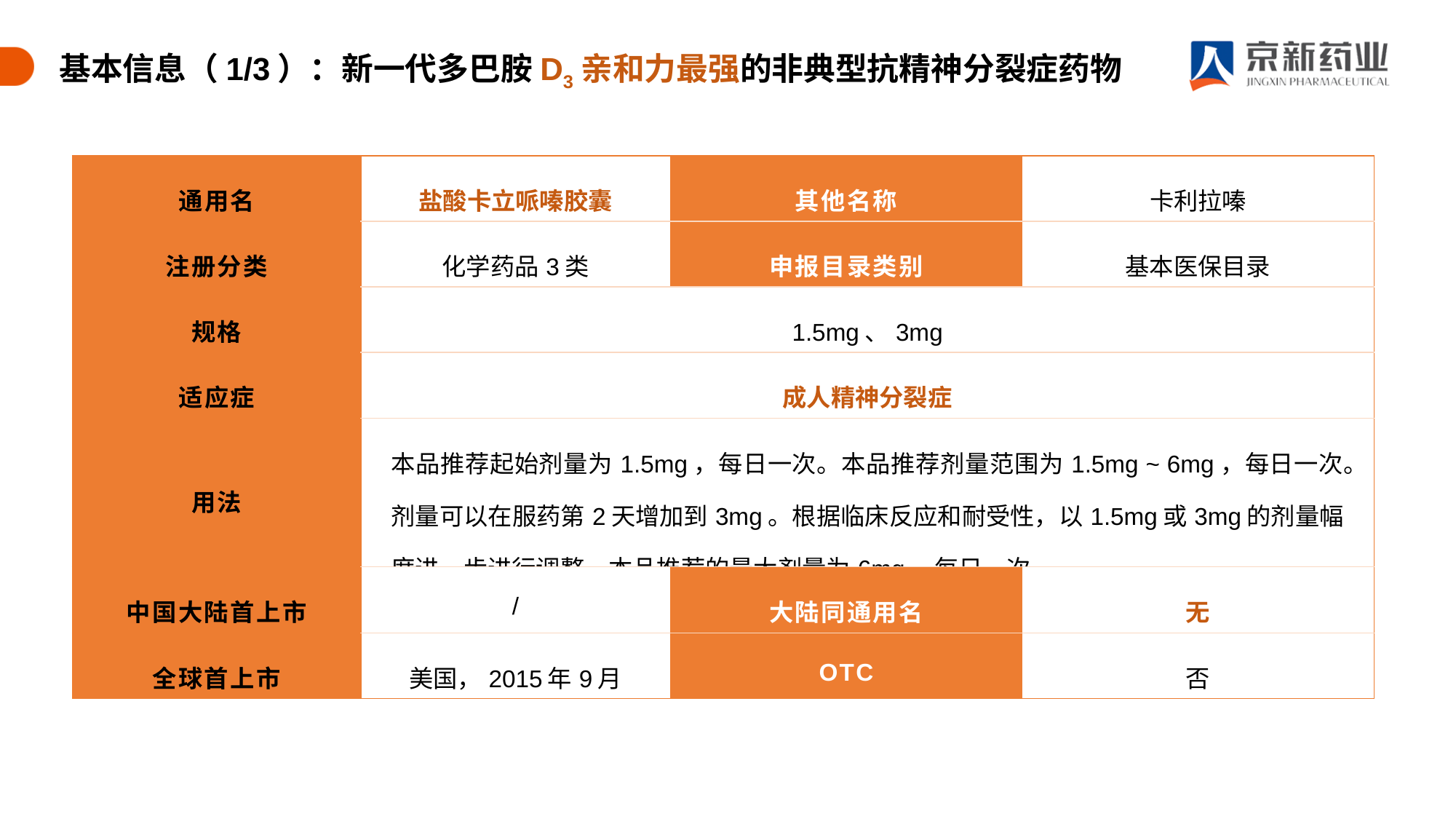

基本信息（1/3）：新一代多巴胺D3亲和力最强的非典型抗精神分裂症药物
| 通用名 | 盐酸卡立哌嗪胶囊 | 其他名称 | 卡利拉嗪 |
| --- | --- | --- | --- |
| 注册分类 | 化学药品3类 | 申报目录类别 | 基本医保目录 |
| 规格 | 1.5mg、3mg |  |  |
| 适应症 | 成人精神分裂症 |  |  |
| 用法 | 本品推荐起始剂量为1.5mg，每日一次。本品推荐剂量范围为1.5mg ~ 6mg，每日一次。剂量可以在服药第2天增加到3mg。根据临床反应和耐受性，以1.5mg或3mg的剂量幅度进一步进行调整。本品推荐的最大剂量为6mg，每日一次。 |  |  |
| 中国大陆首上市 | / | 大陆同通用名 | 无 |
| 全球首上市 | 美国，2015年9月 | OTC | 否 |